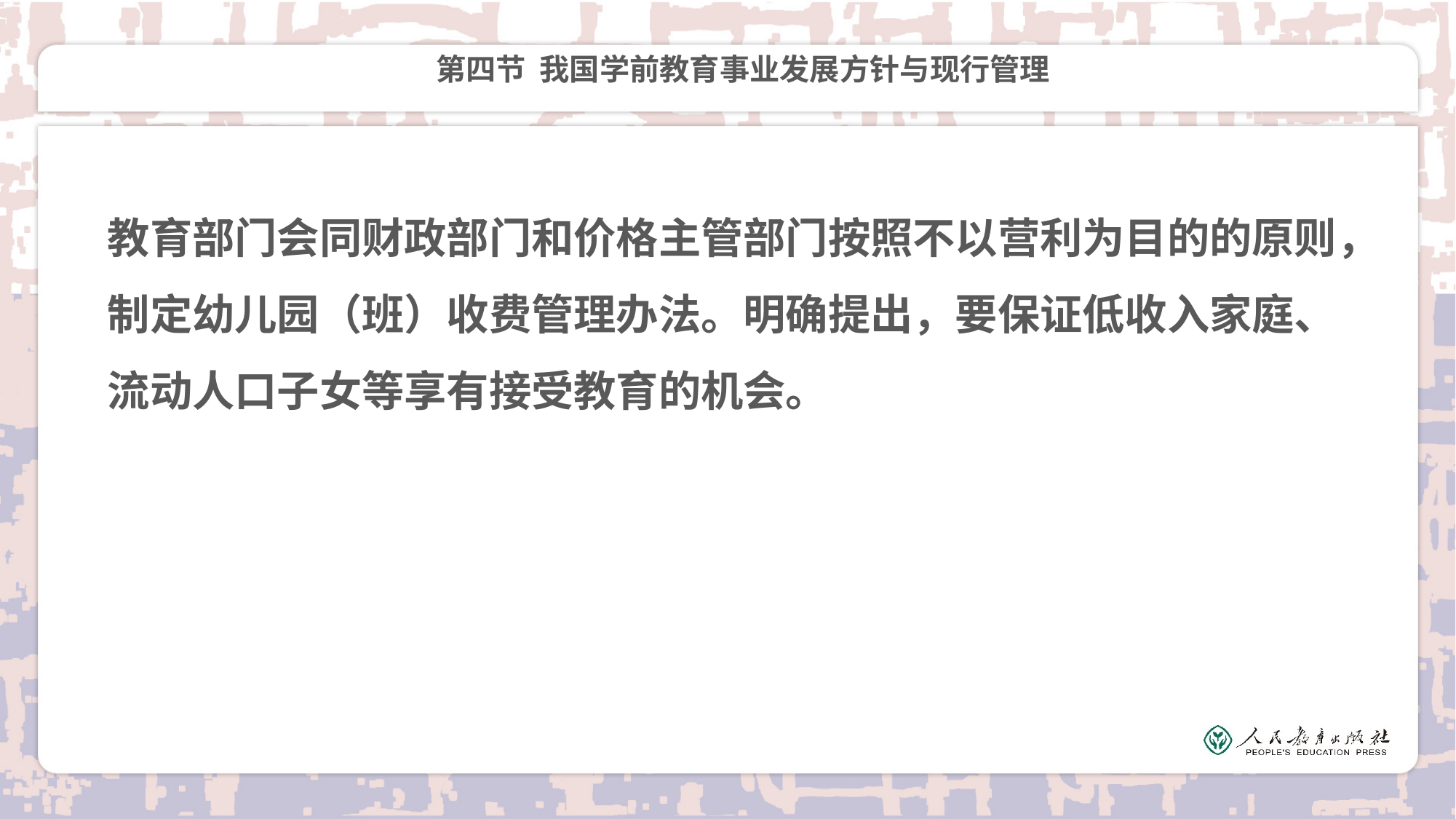

# 第四节  我国学前教育事业发展方针与现行管理
教育部门会同财政部门和价格主管部门按照不以营利为目的的原则，制定幼儿园（班）收费管理办法。明确提出，要保证低收入家庭、流动人口子女等享有接受教育的机会。